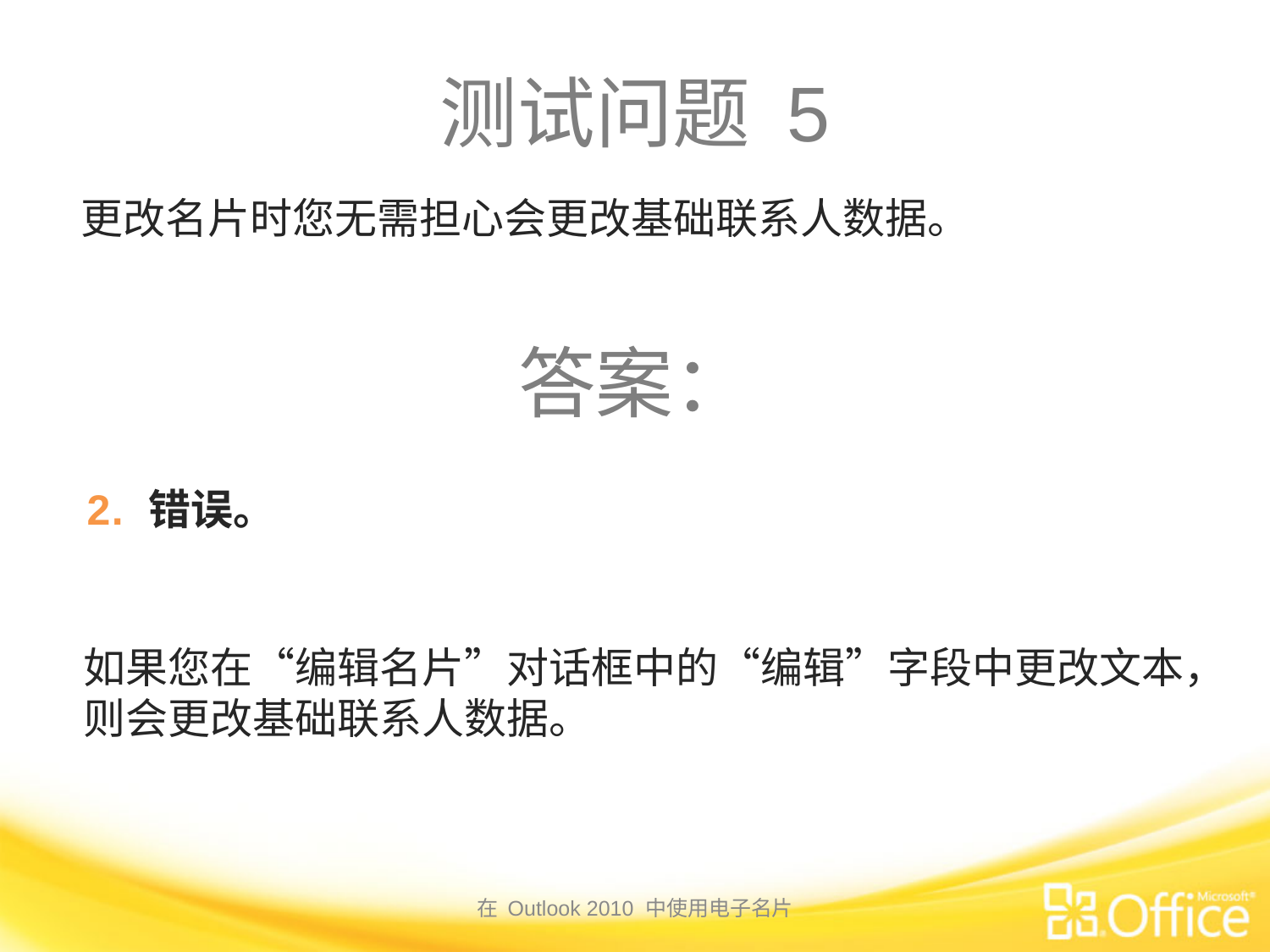

# 测试问题 5
更改名片时您无需担心会更改基础联系人数据。
答案：
错误。
如果您在“编辑名片”对话框中的“编辑”字段中更改文本，则会更改基础联系人数据。
在 Outlook 2010 中使用电子名片